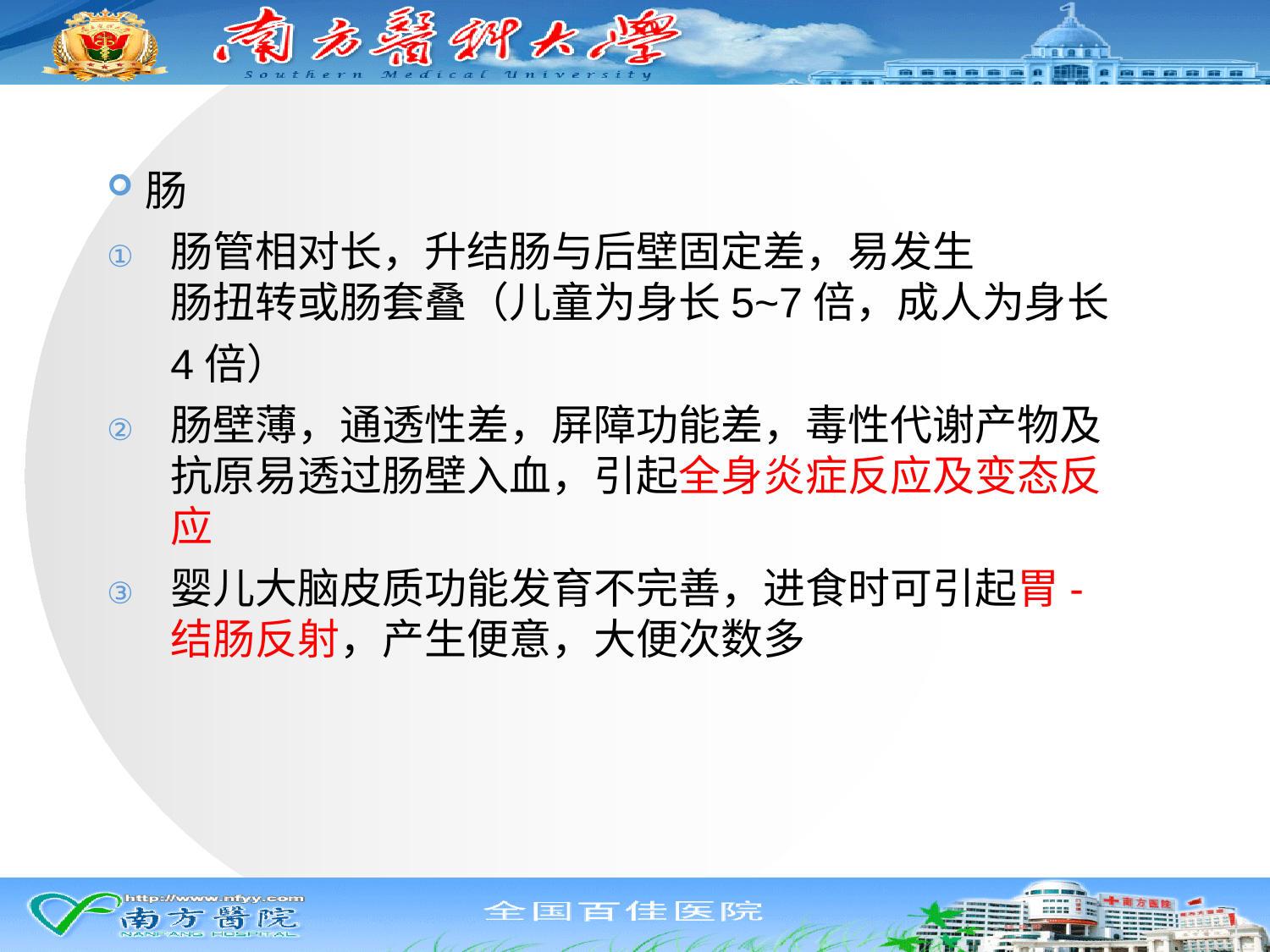

肠
肠管相对长，升结肠与后壁固定差，易发生肠扭转或肠套叠（儿童为身长5~7倍，成人为身长4倍）
肠壁薄，通透性差，屏障功能差，毒性代谢产物及抗原易透过肠壁入血，引起全身炎症反应及变态反应
婴儿大脑皮质功能发育不完善，进食时可引起胃-结肠反射，产生便意，大便次数多